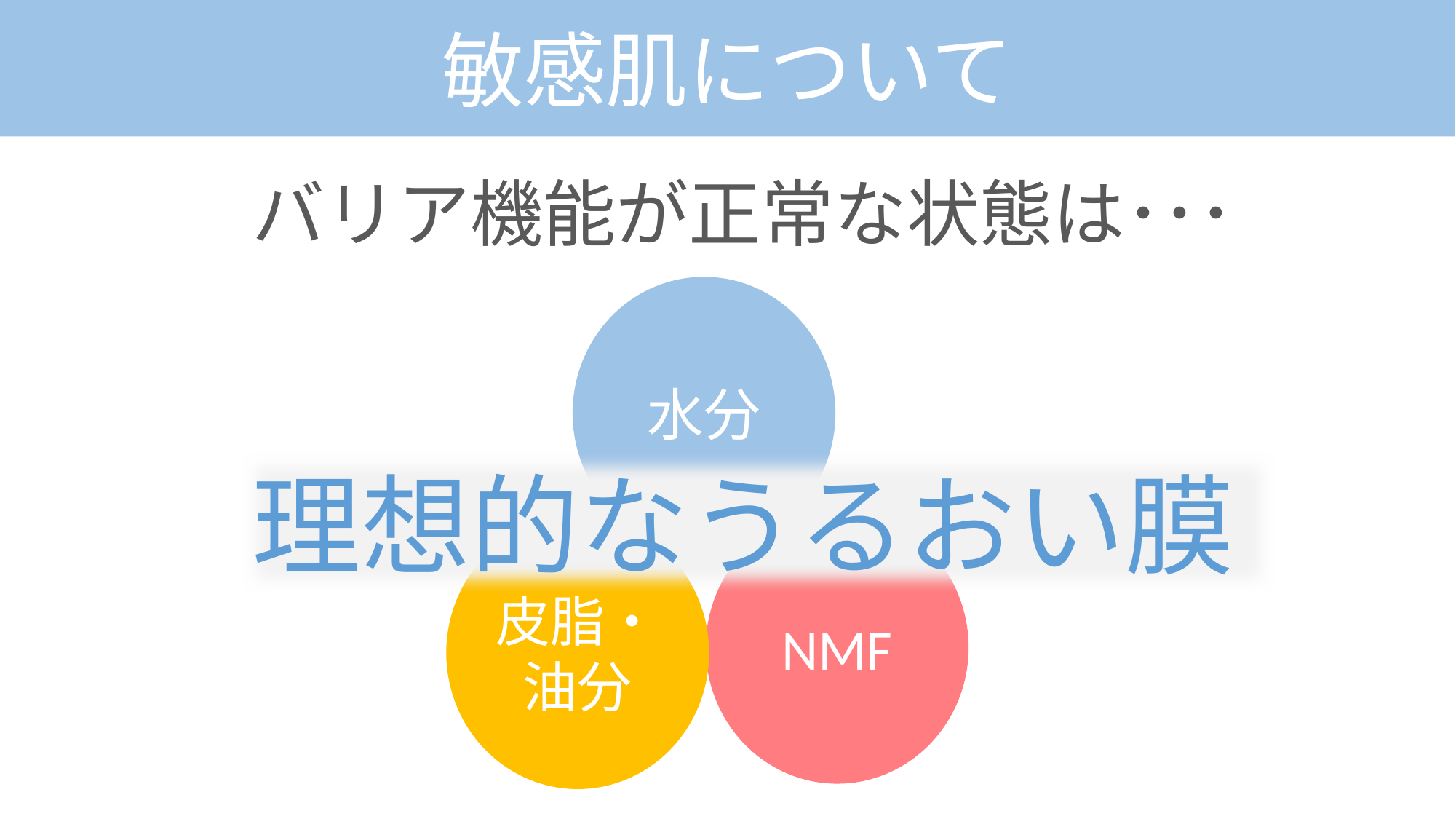

敏感肌について
バリア機能が正常な状態は･･･
水分
理想的なうるおい膜
NMF
皮脂・油分